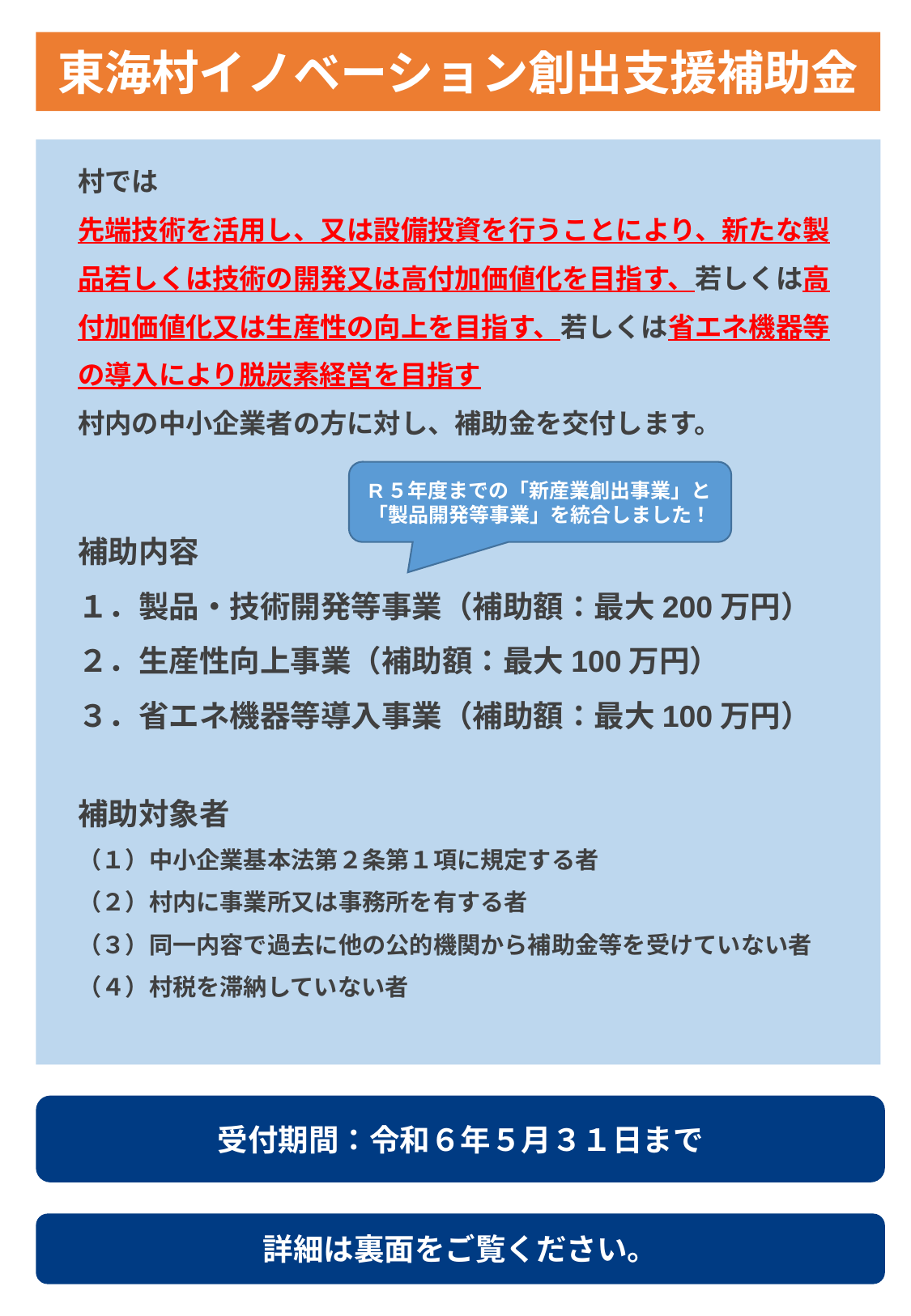

東海村イノベーション創出支援補助金

村では
先端技術を活用し、又は設備投資を行うことにより、新たな製品若しくは技術の開発又は高付加価値化を目指す、若しくは高付加価値化又は生産性の向上を目指す、若しくは省エネ機器等の導入により脱炭素経営を目指す
村内の中小企業者の方に対し、補助金を交付します。

R５年度までの「新産業創出事業」と「製品開発等事業」を統合しました！
補助内容
１．製品・技術開発等事業（補助額：最大200万円）
２．生産性向上事業（補助額：最大100万円）
３．省エネ機器等導入事業（補助額：最大100万円）

補助対象者
（１）中小企業基本法第２条第１項に規定する者
（２）村内に事業所又は事務所を有する者
（３）同一内容で過去に他の公的機関から補助金等を受けていない者
（４）村税を滞納していない者

受付期間：令和６年５月３１日まで
詳細は裏面をご覧ください。